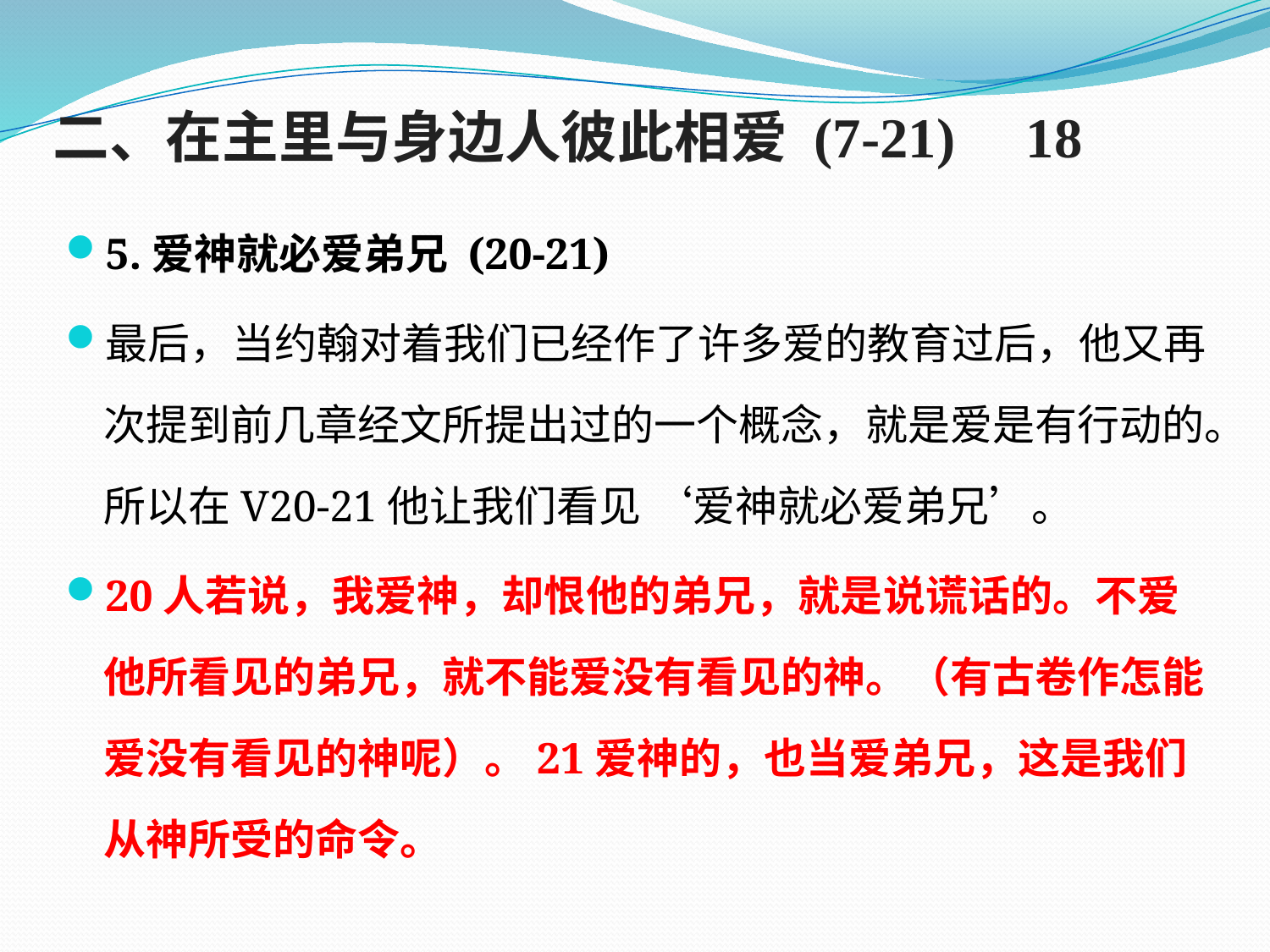

# 二、在主里与身边人彼此相爱 (7-21)     18
5.爱神就必爱弟兄 (20-21)
最后，当约翰对着我们已经作了许多爱的教育过后，他又再次提到前几章经文所提出过的一个概念，就是爱是有行动的。所以在V20-21他让我们看见 ‘爱神就必爱弟兄’。
20人若说，我爱神，却恨他的弟兄，就是说谎话的。不爱他所看见的弟兄，就不能爱没有看见的神。（有古卷作怎能爱没有看见的神呢）。21爱神的，也当爱弟兄，这是我们从神所受的命令。